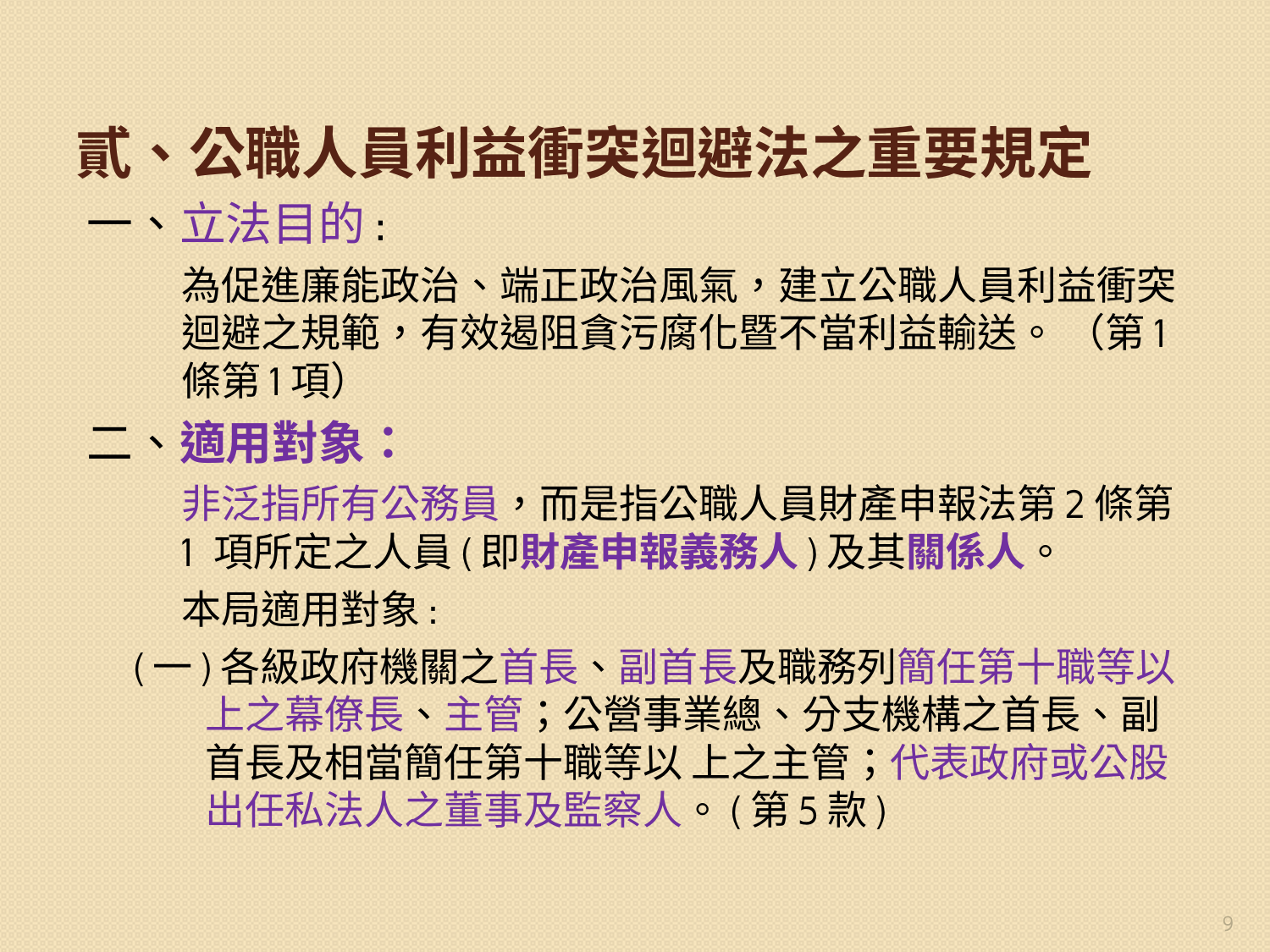

# 貳、公職人員利益衝突迴避法之重要規定
一、立法目的:
為促進廉能政治、端正政治風氣，建立公職人員利益衝突迴避之規範，有效遏阻貪污腐化暨不當利益輸送。 （第1條第1項）
二、適用對象：
非泛指所有公務員，而是指公職人員財產申報法第2條第1 項所定之人員(即財產申報義務人)及其關係人。
本局適用對象:
(一)各級政府機關之首長、副首長及職務列簡任第十職等以上之幕僚長、主管；公營事業總、分支機構之首長、副首長及相當簡任第十職等以 上之主管；代表政府或公股出任私法人之董事及監察人。(第5款)

9